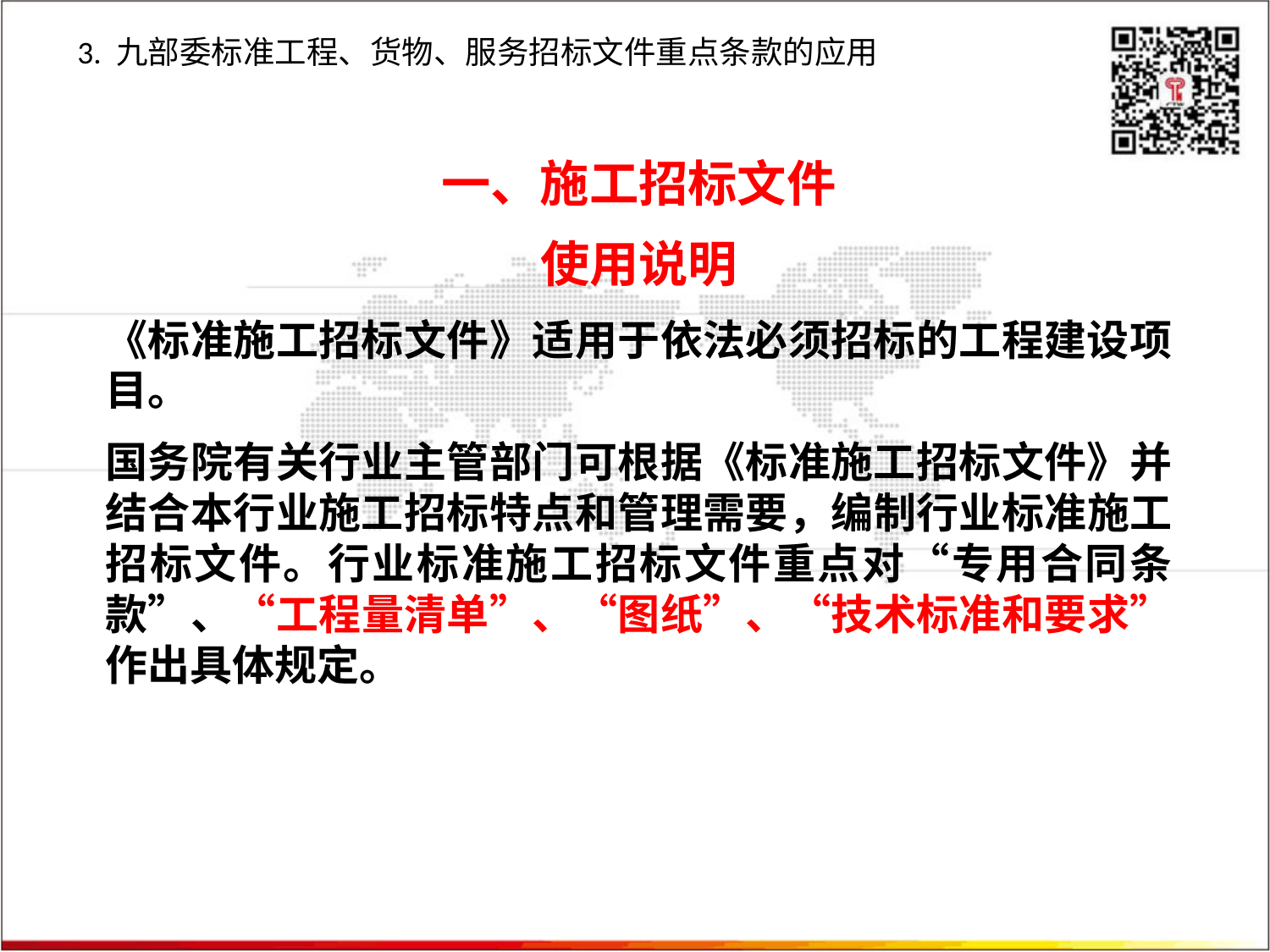

3. 九部委标准工程、货物、服务招标文件重点条款的应用
一、施工招标文件
使用说明
《标准施工招标文件》适用于依法必须招标的工程建设项目。
国务院有关行业主管部门可根据《标准施工招标文件》并结合本行业施工招标特点和管理需要，编制行业标准施工招标文件。行业标准施工招标文件重点对“专用合同条款”、“工程量清单”、“图纸”、“技术标准和要求”作出具体规定。